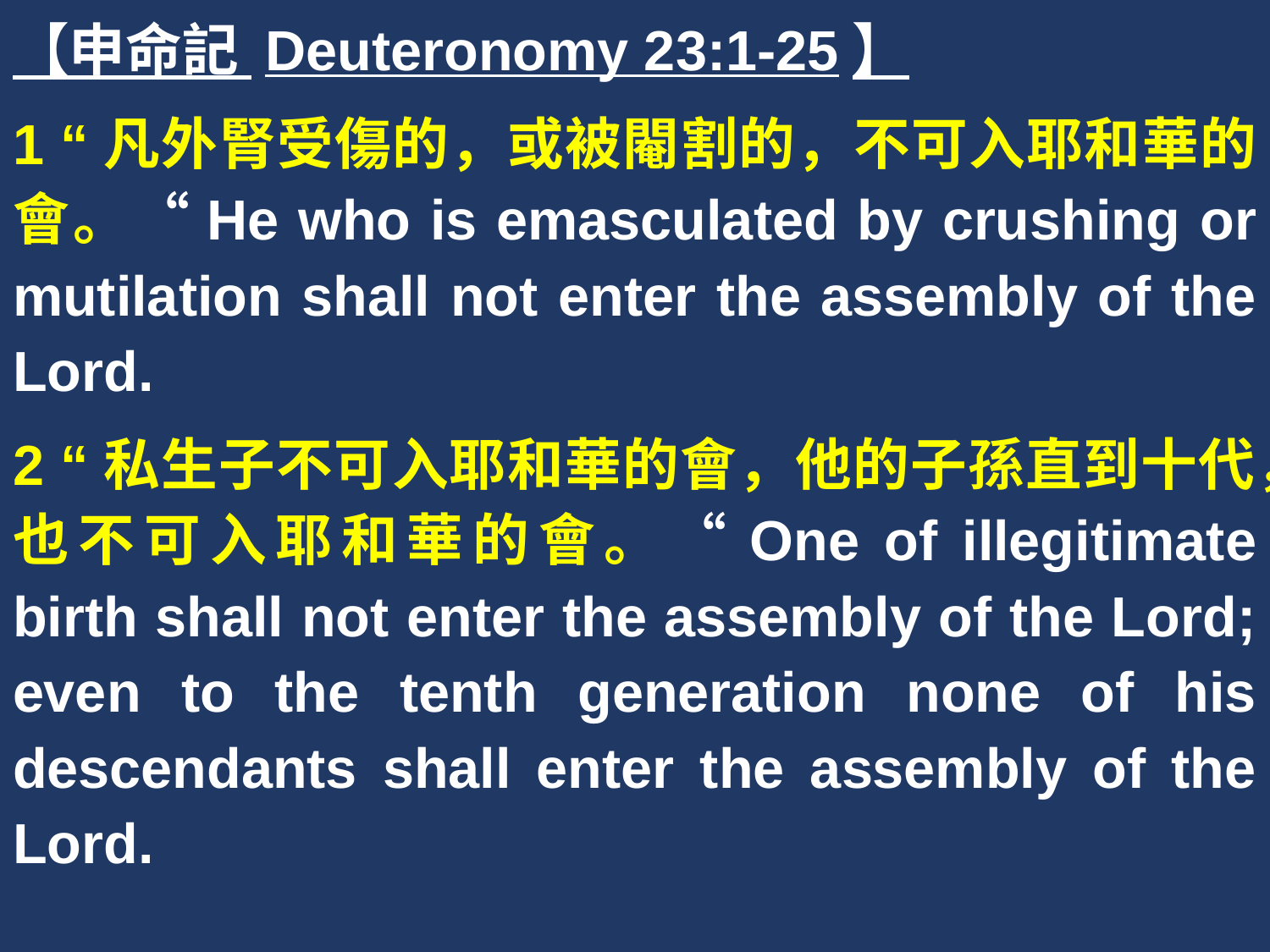

【申命記 Deuteronomy 23:1-25】
1 “凡外腎受傷的，或被閹割的，不可入耶和華的會。“He who is emasculated by crushing or mutilation shall not enter the assembly of the Lord.
2 “私生子不可入耶和華的會，他的子孫直到十代，也不可入耶和華的會。“One of illegitimate birth shall not enter the assembly of the Lord; even to the tenth generation none of his descendants shall enter the assembly of the Lord.